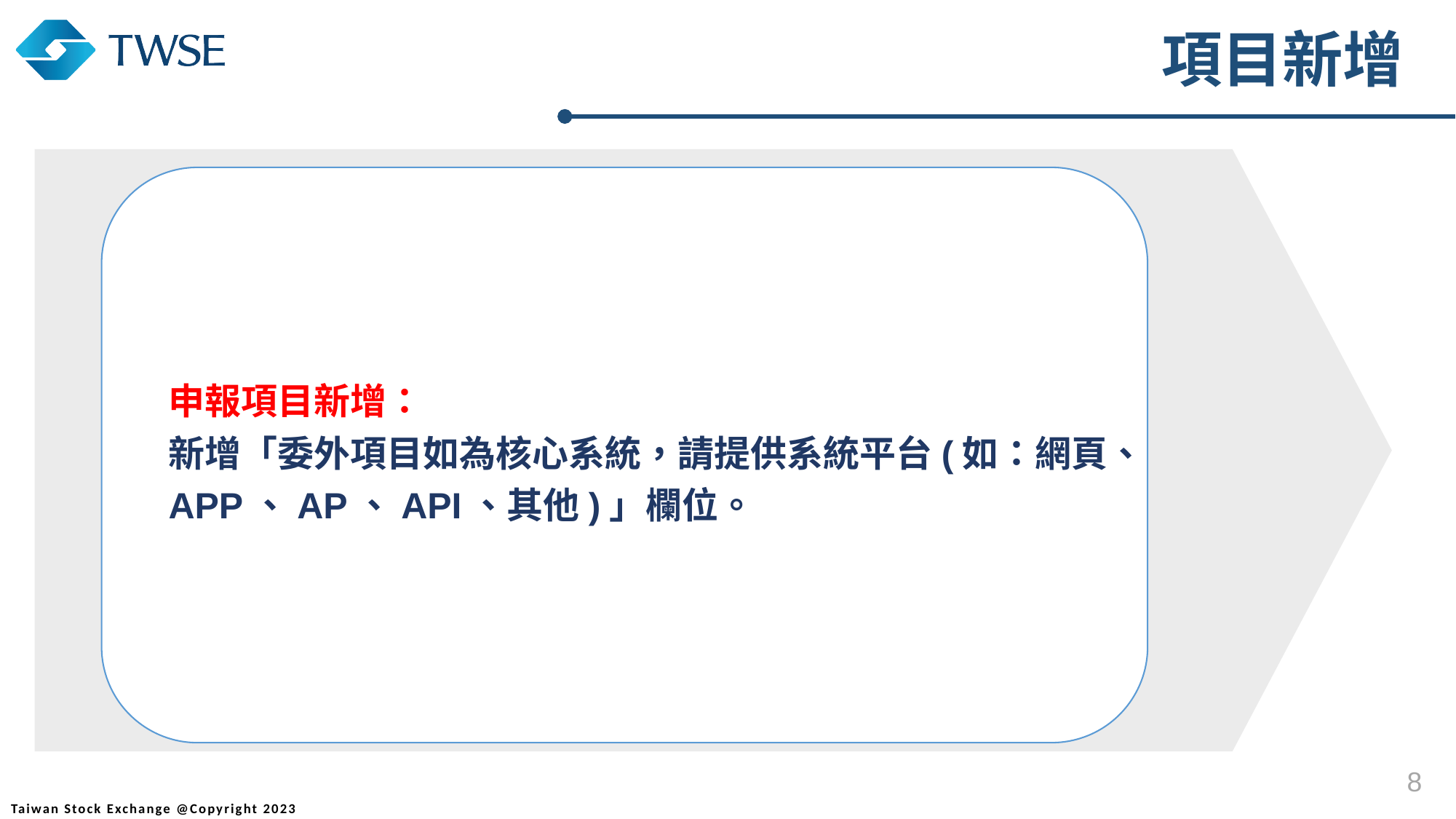

項目新增

申報項目新增：
新增「委外項目如為核心系統，請提供系統平台(如：網頁、
APP、AP、API、其他)」欄位。
8